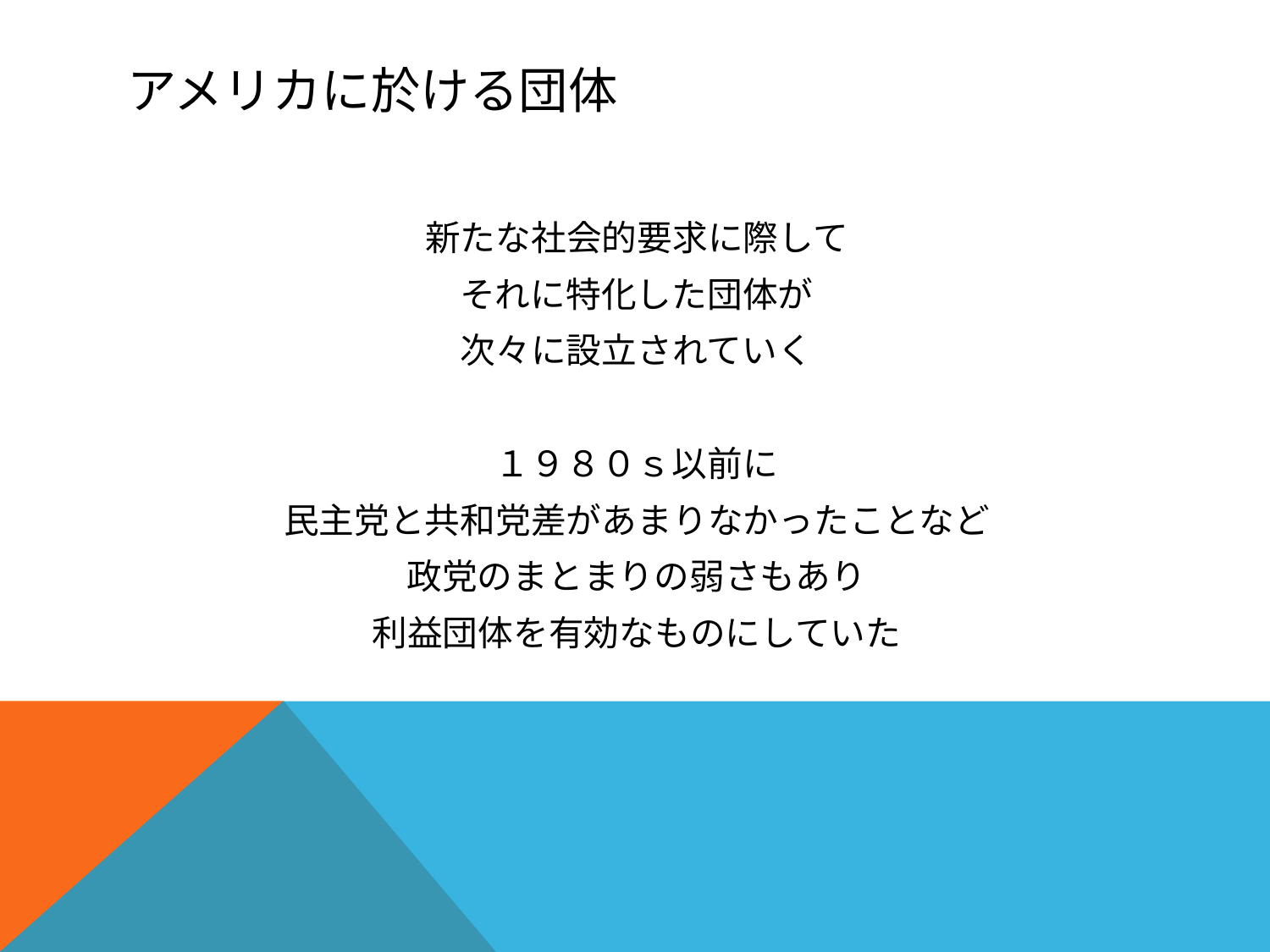

# アメリカに於ける団体

新たな社会的要求に際して
それに特化した団体が
次々に設立されていく

１９８０ｓ以前に
民主党と共和党差があまりなかったことなど
政党のまとまりの弱さもあり
利益団体を有効なものにしていた